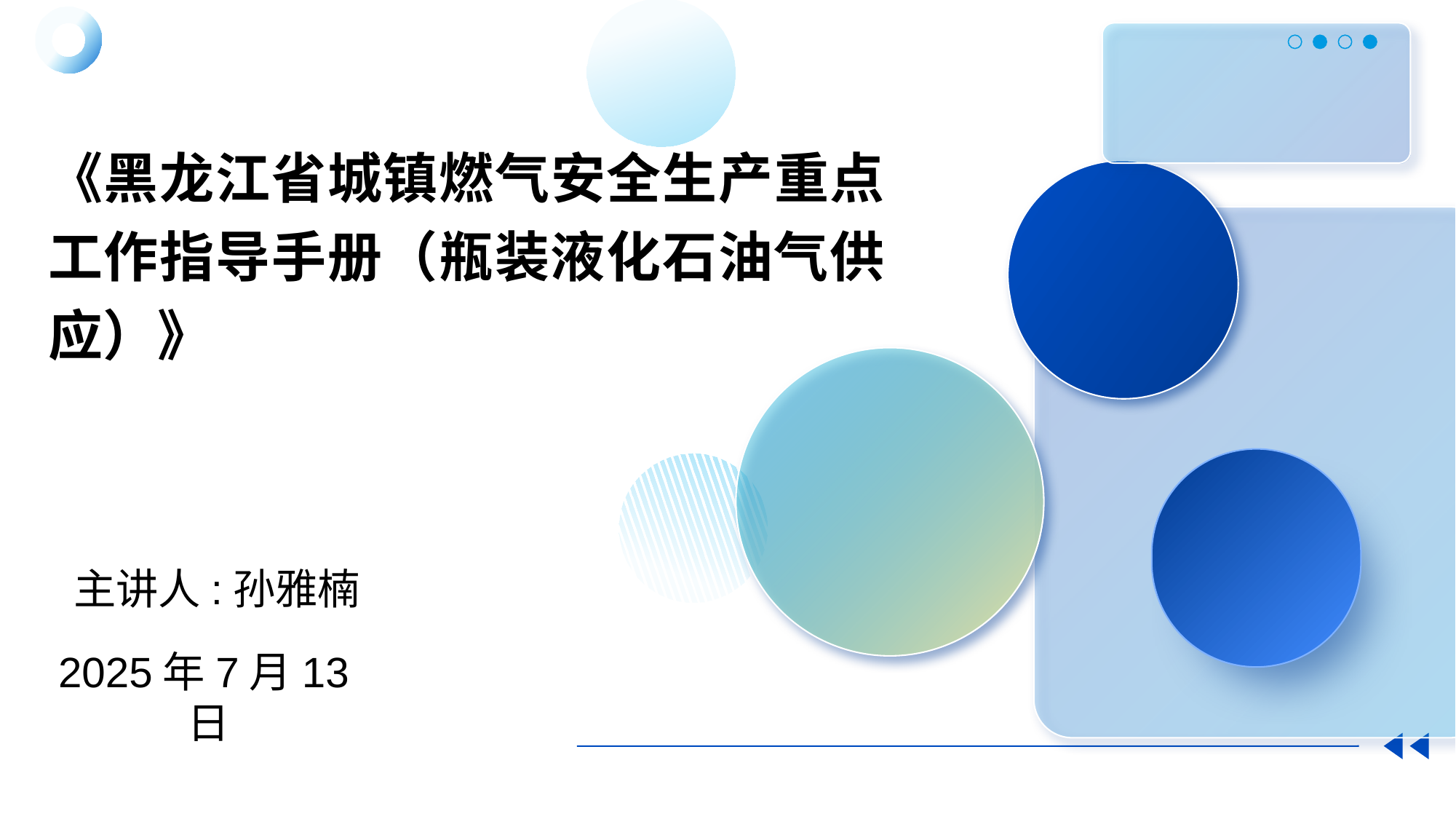

《黑龙江省城镇燃气安全生产重点工作指导手册（瓶装液化石油气供应）》

主讲人:孙雅楠

2025年7月13日